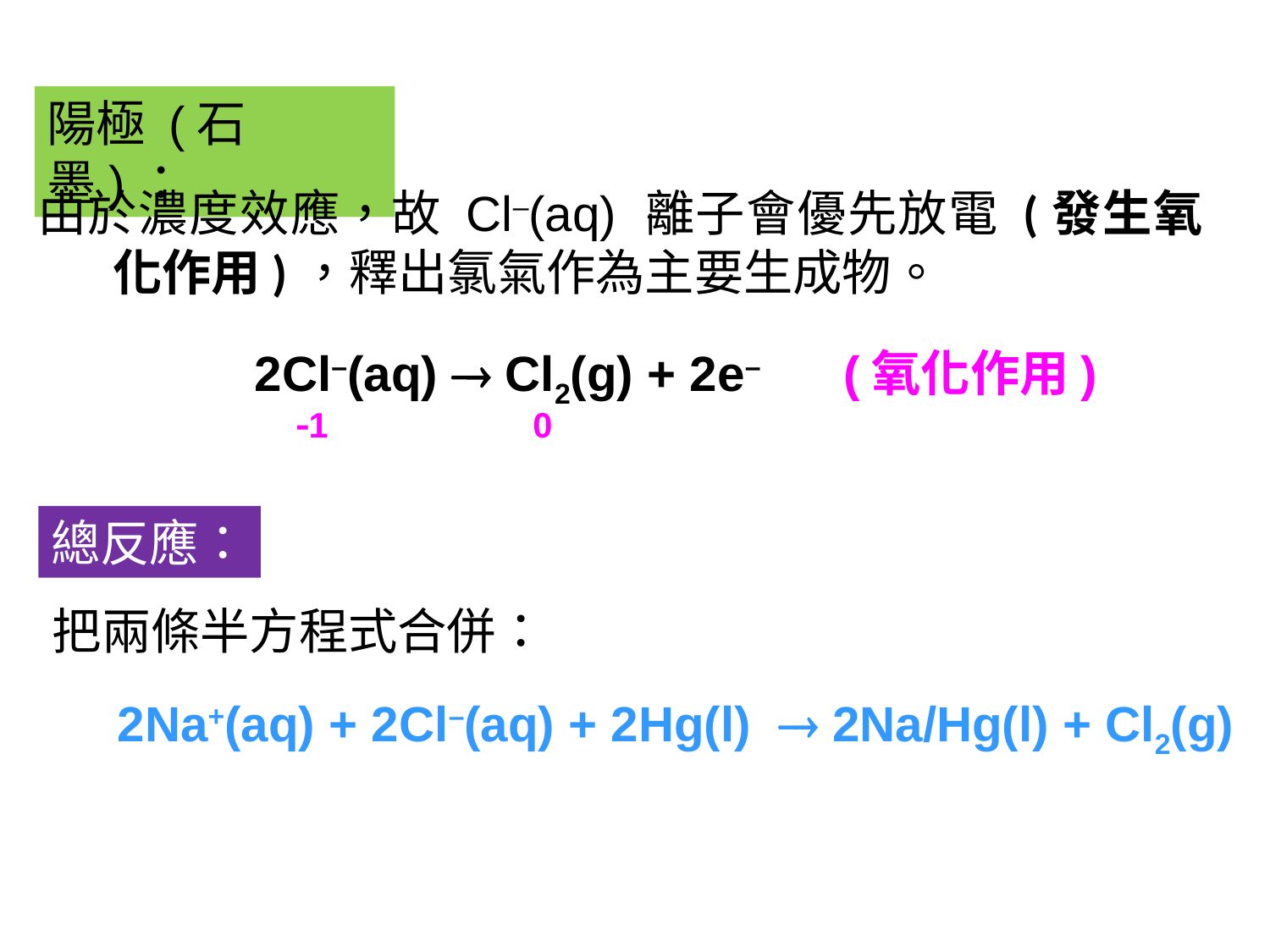

陽極 (石墨)：
由於濃度效應，故 Cl–(aq) 離子會優先放電 (發生氧化作用)，釋出氯氣作為主要生成物。
2Cl–(aq) → Cl2(g) + 2e–      (氧化作用)
−1                     0
總反應：
把兩條半方程式合併：
2Na+(aq) + 2Cl–(aq) + 2Hg(l)  → 2Na/Hg(l) + Cl2(g)